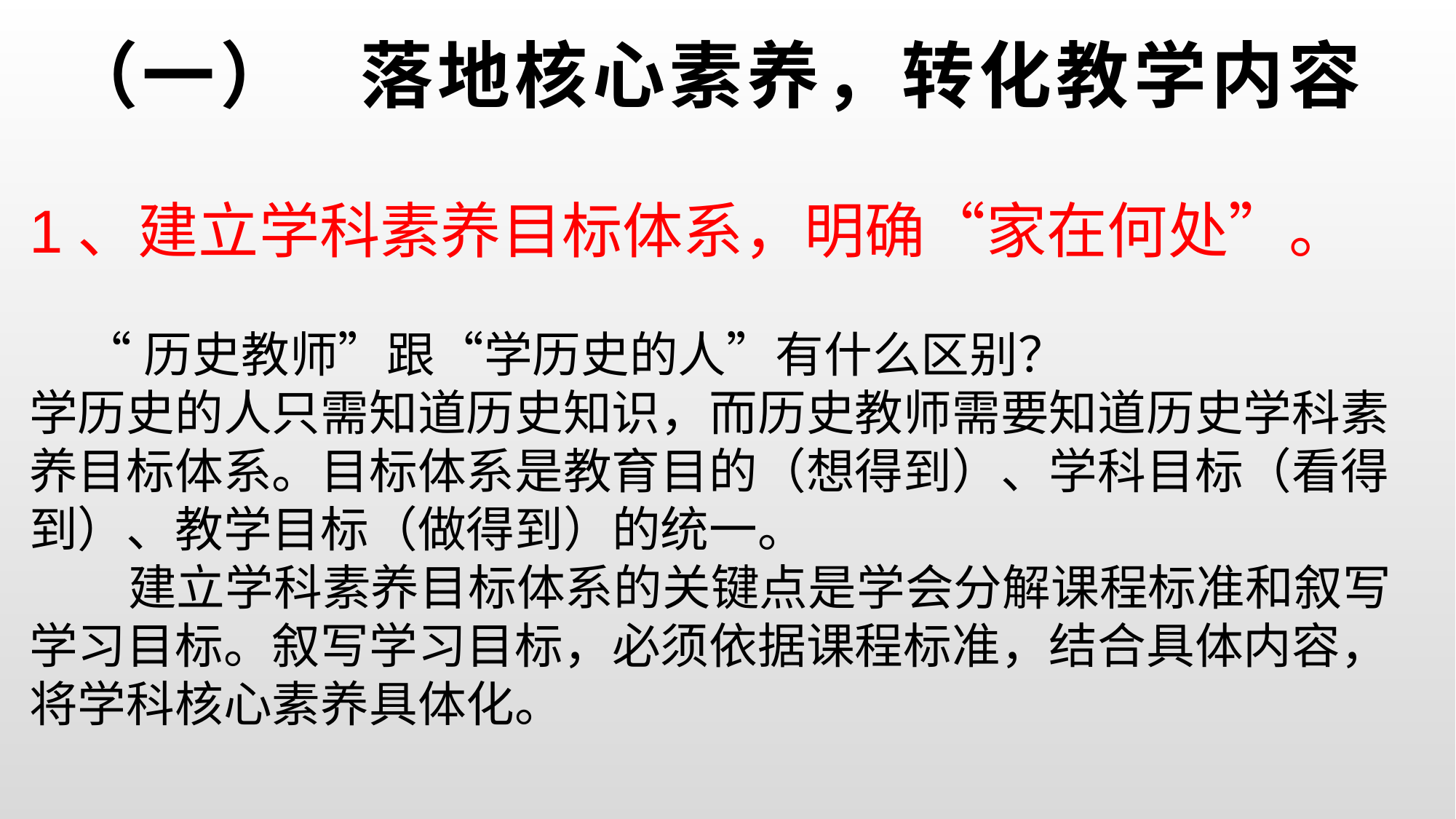

（一）   落地核心素养，转化教学内容
1、建立学科素养目标体系，明确“家在何处”。

     “历史教师”跟“学历史的人”有什么区别？
学历史的人只需知道历史知识，而历史教师需要知道历史学科素养目标体系。目标体系是教育目的（想得到）、学科目标（看得到）、教学目标（做得到）的统一。
        建立学科素养目标体系的关键点是学会分解课程标准和叙写学习目标。叙写学习目标，必须依据课程标准，结合具体内容，将学科核心素养具体化。